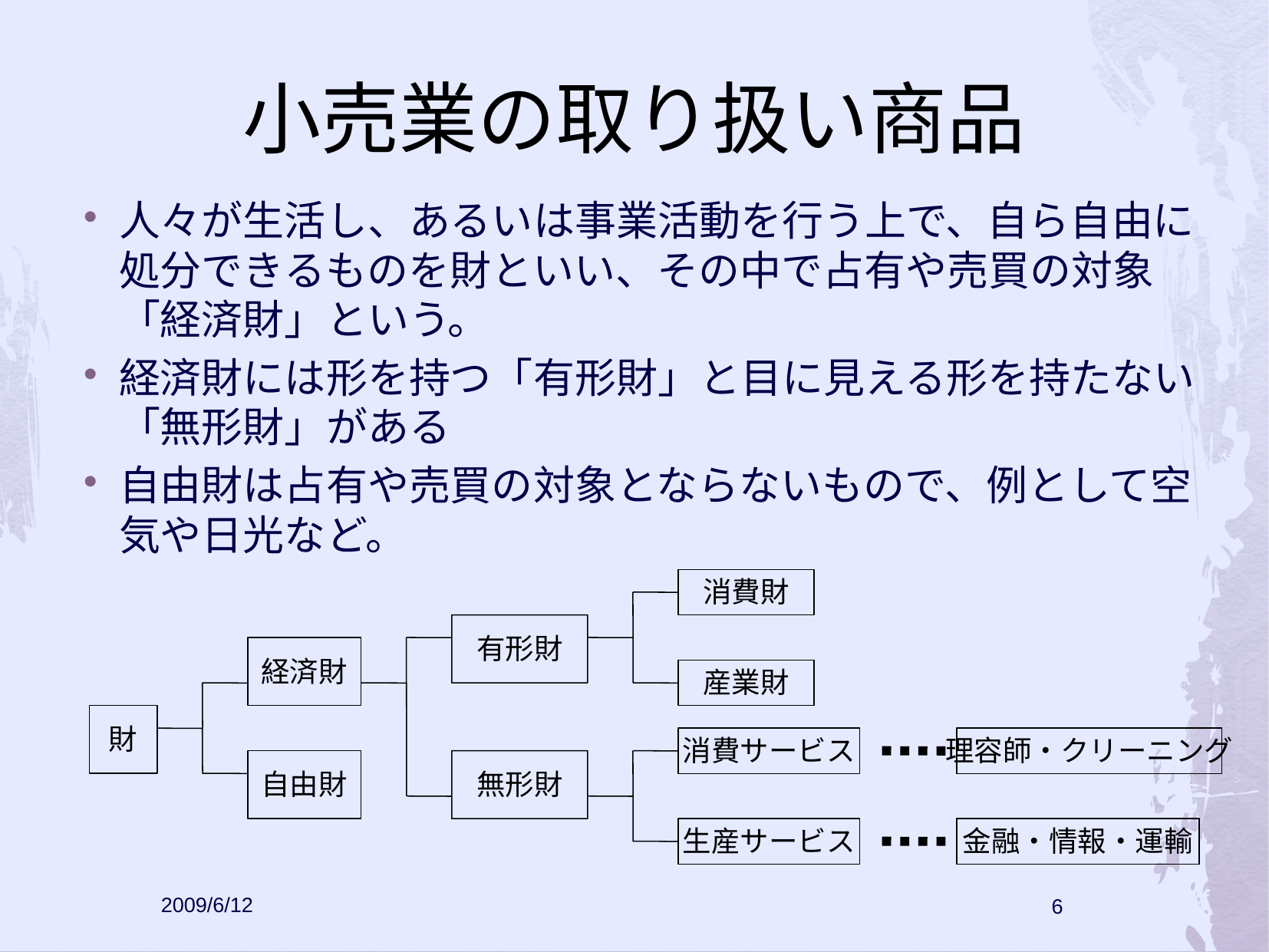

# 小売業の取り扱い商品
人々が生活し、あるいは事業活動を行う上で、自ら自由に処分できるものを財といい、その中で占有や売買の対象「経済財」という。
経済財には形を持つ「有形財」と目に見える形を持たない「無形財」がある
自由財は占有や売買の対象とならないもので、例として空気や日光など。
消費財

有形財
経済財

産業財

財

消費サービス
理容師・クリーニング
自由財
無形財

生産サービス
金融・情報・運輸

2009/6/12
6